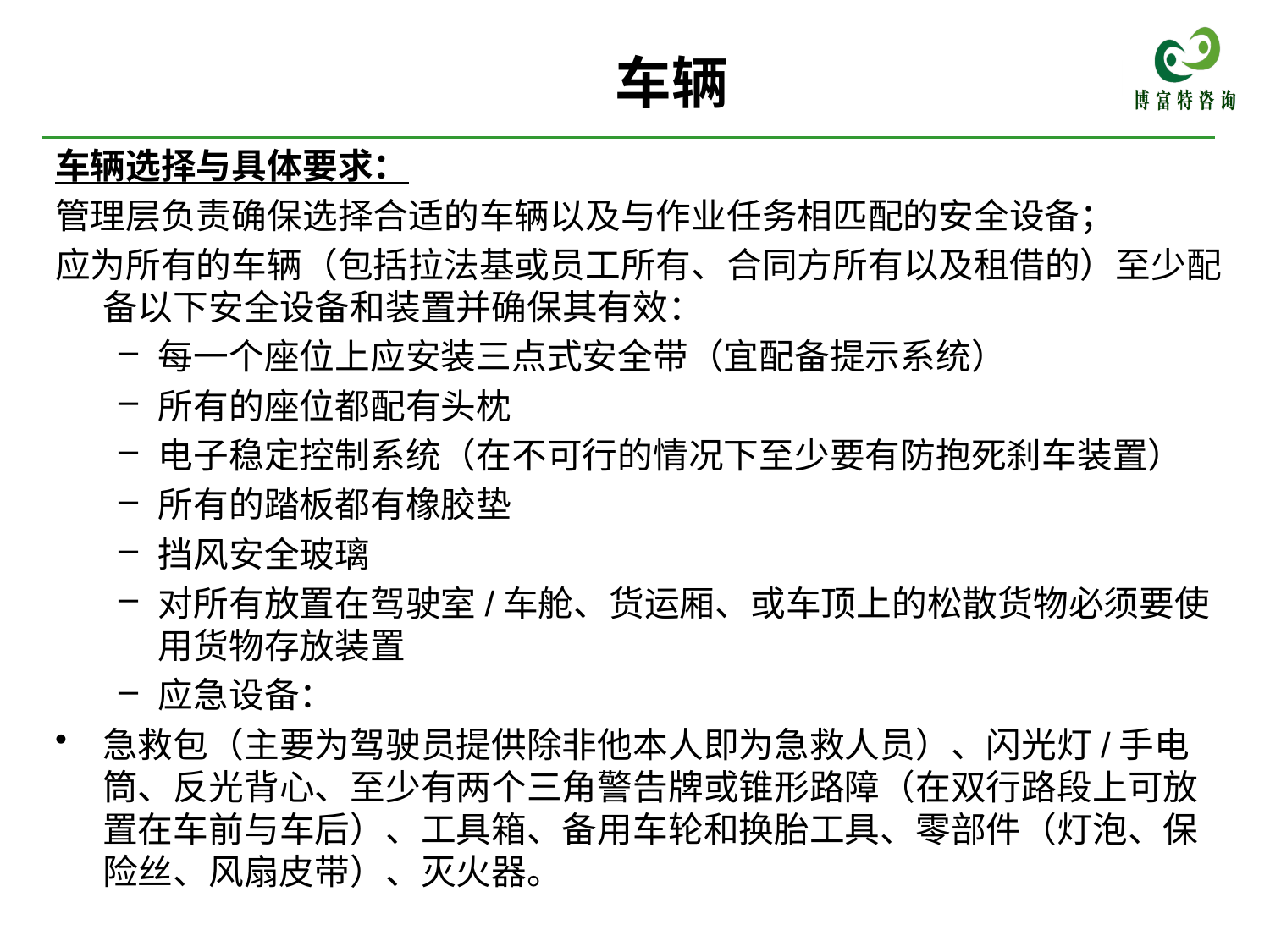

# 车辆
车辆选择与具体要求：
管理层负责确保选择合适的车辆以及与作业任务相匹配的安全设备；
应为所有的车辆（包括拉法基或员工所有、合同方所有以及租借的）至少配备以下安全设备和装置并确保其有效：
每一个座位上应安装三点式安全带（宜配备提示系统）
所有的座位都配有头枕
电子稳定控制系统（在不可行的情况下至少要有防抱死刹车装置）
所有的踏板都有橡胶垫
挡风安全玻璃
对所有放置在驾驶室/车舱、货运厢、或车顶上的松散货物必须要使用货物存放装置
应急设备：
急救包（主要为驾驶员提供除非他本人即为急救人员）、闪光灯/手电筒、反光背心、至少有两个三角警告牌或锥形路障（在双行路段上可放置在车前与车后）、工具箱、备用车轮和换胎工具、零部件（灯泡、保险丝、风扇皮带）、灭火器。

11